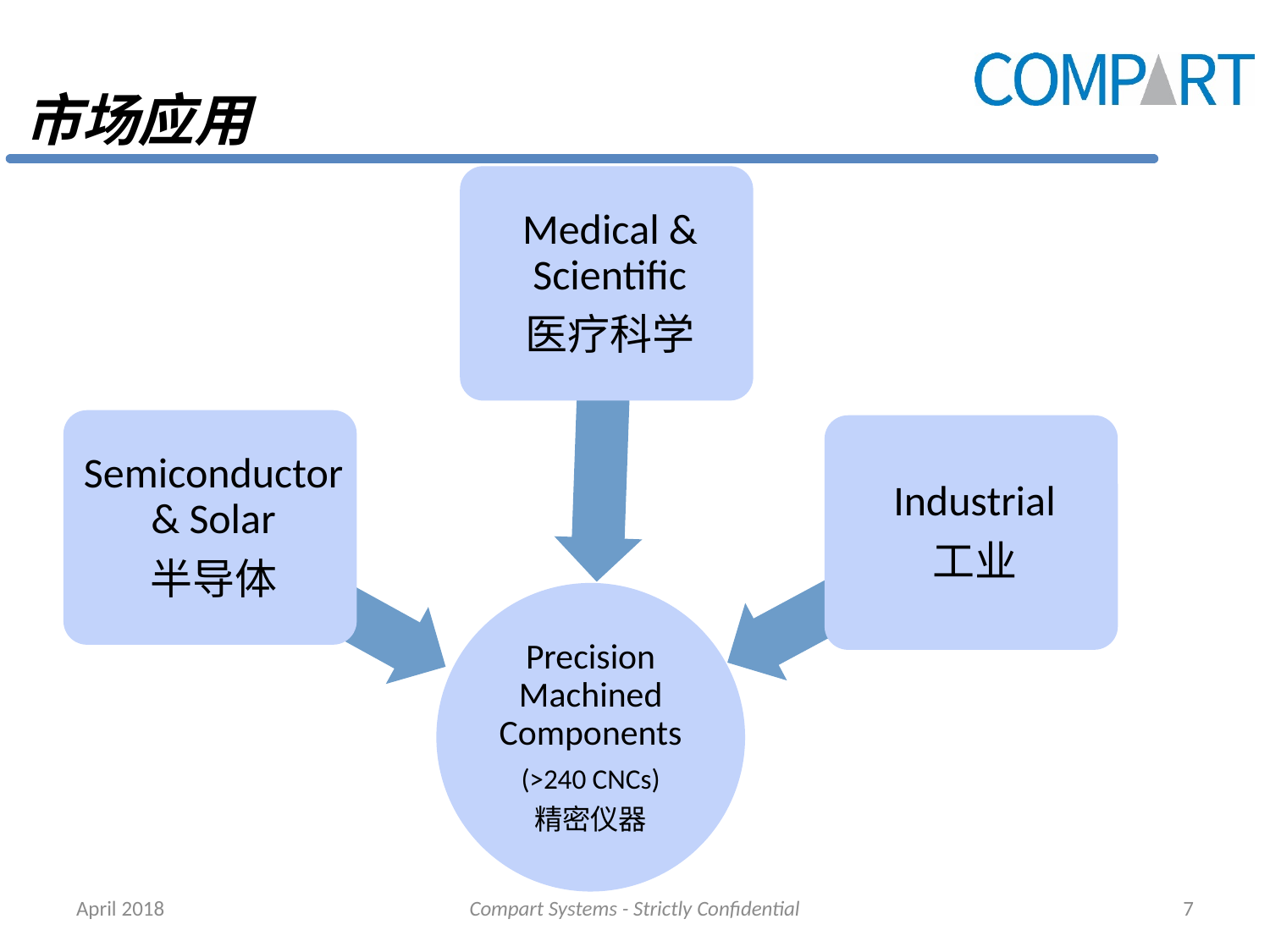

# 市场应用
Precision Machined Components
(>240 CNCs)
精密仪器
Semiconductor & Solar
半导体
Medical & Scientific
医疗科学
Industrial
工业
April 2018
Compart Systems - Strictly Confidential
7